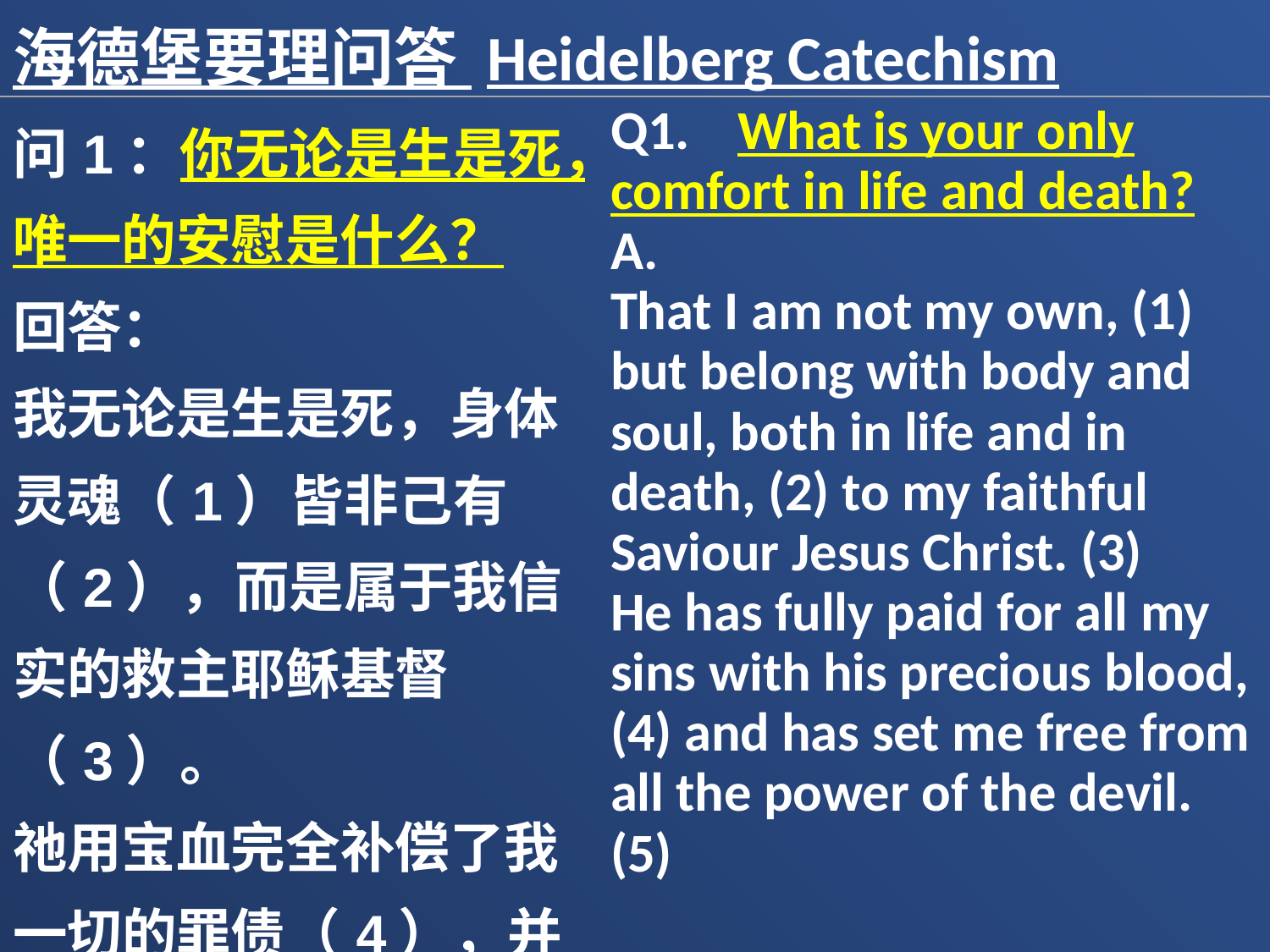

海德堡要理问答 Heidelberg Catechism

| 问1：你无论是生是死，唯一的安慰是什么？ 回答： 我无论是生是死，身体灵魂（1）皆非己有（2），而是属于我信实的救主耶稣基督（3）。 祂用宝血完全补偿了我一切的罪债（4），并且救我脱离了魔鬼的一切的权势（5）； | Q1. What is your only comfort in life and death? A. That I am not my own, (1) but belong with body and soul, both in life and in death, (2) to my faithful Saviour Jesus Christ. (3) He has fully paid for all my sins with his precious blood, (4) and has set me free from all the power of the devil. (5) |
| --- | --- |